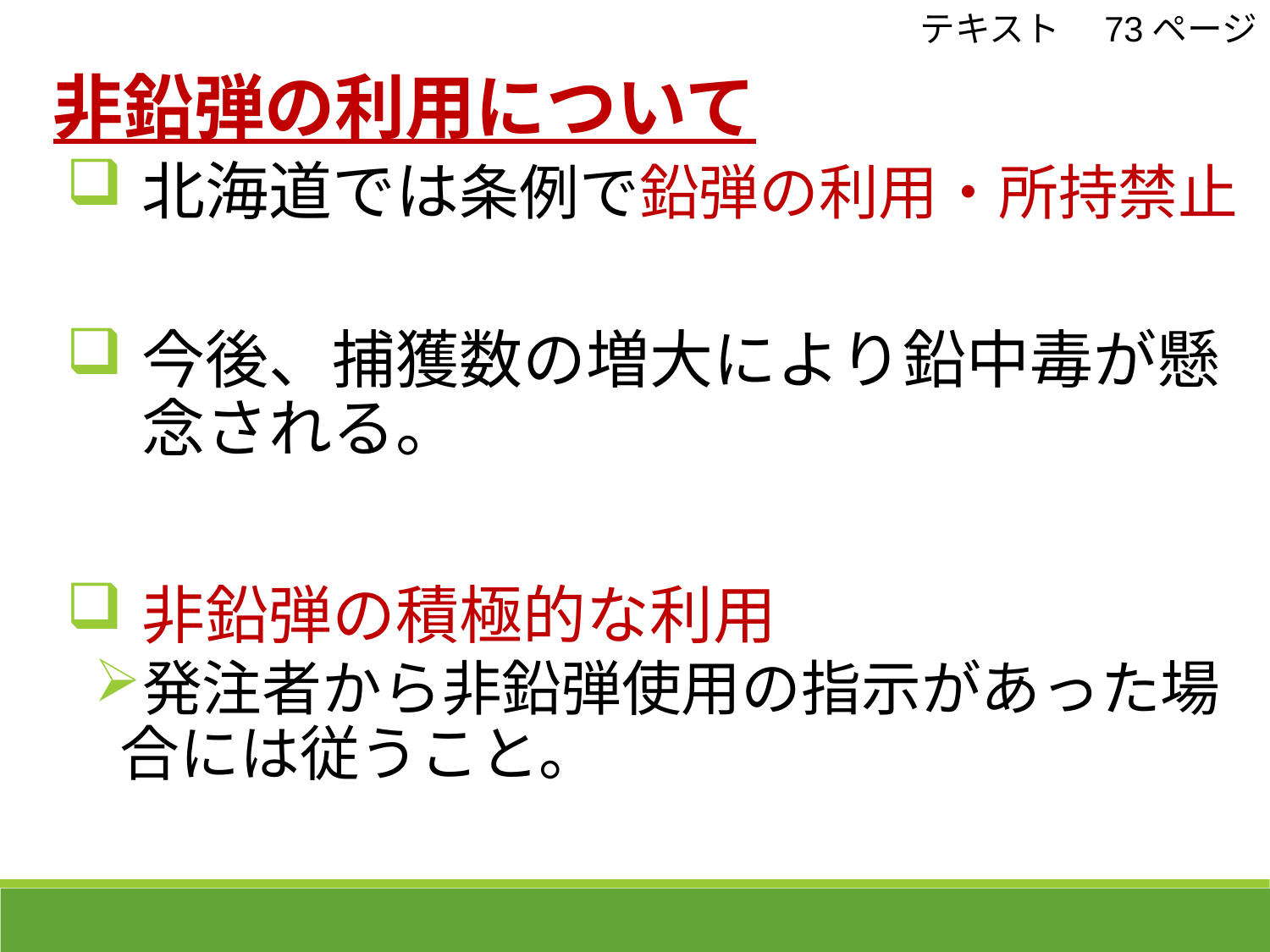

テキスト　73ページ
 非鉛弾の利用について
北海道では条例で鉛弾の利用・所持禁止

今後、捕獲数の増大により鉛中毒が懸念される。

非鉛弾の積極的な利用
発注者から非鉛弾使用の指示があった場合には従うこと。